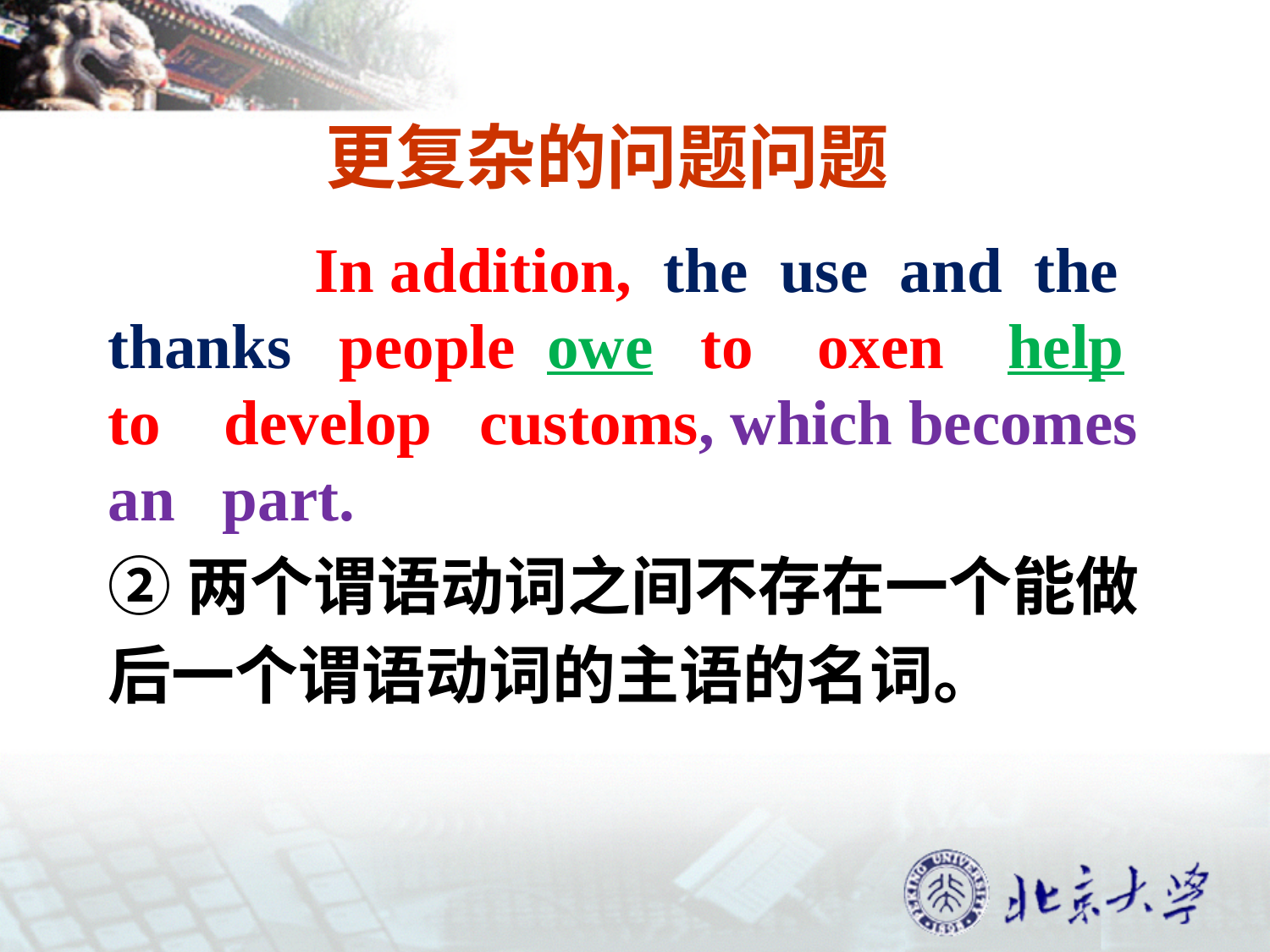

# 更复杂的问题问题
             In addition,  the  use  and  the thanks   people  owe   to    oxen    help   to    develop   customs, which becomes an   part.
②两个谓语动词之间不存在一个能做
后一个谓语动词的主语的名词。